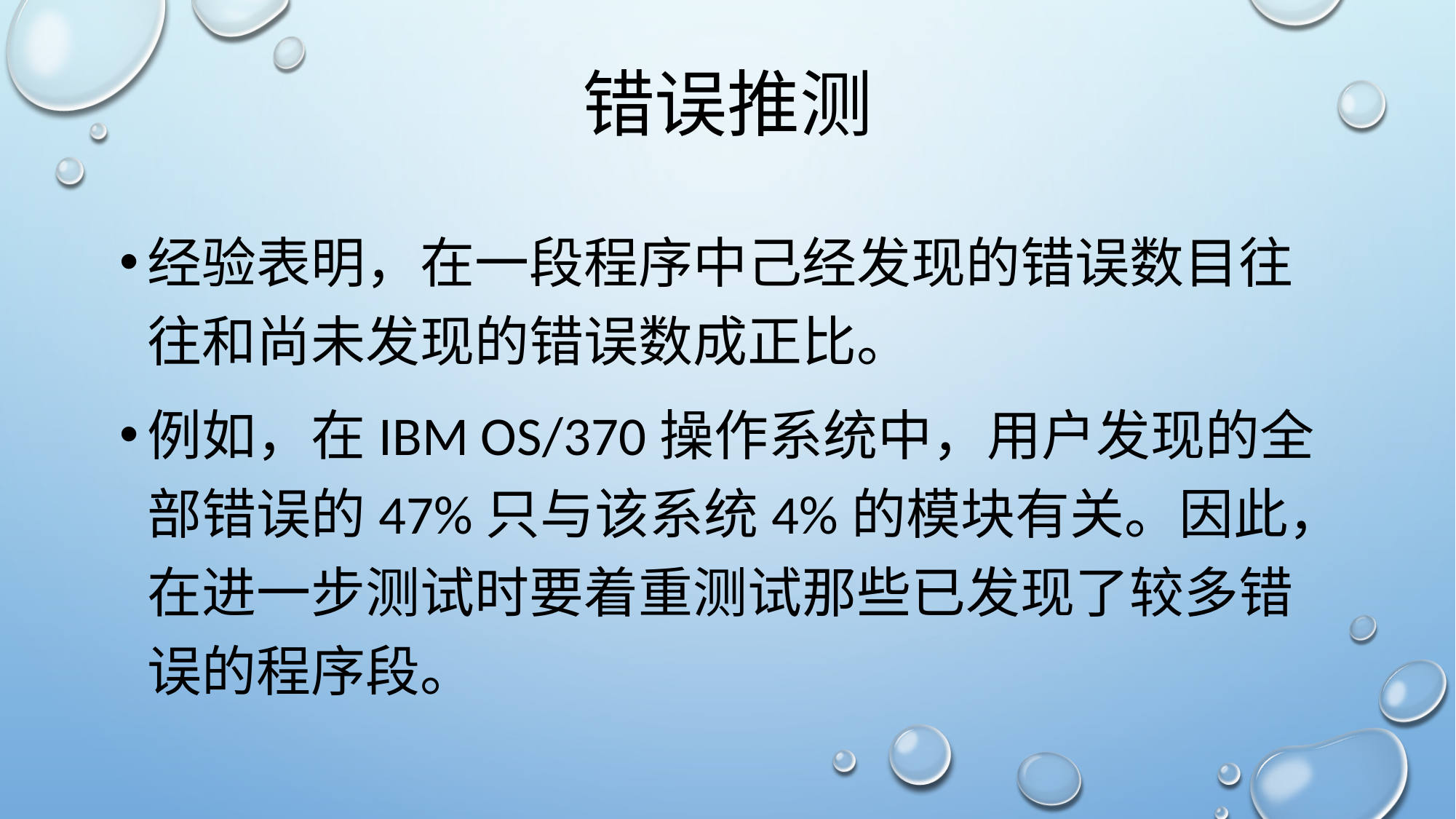

# 错误推测
经验表明，在一段程序中己经发现的错误数目往往和尚未发现的错误数成正比。
例如，在IBM OS/370操作系统中，用户发现的全部错误的47%只与该系统4%的模块有关。因此，在进一步测试时要着重测试那些已发现了较多错误的程序段。